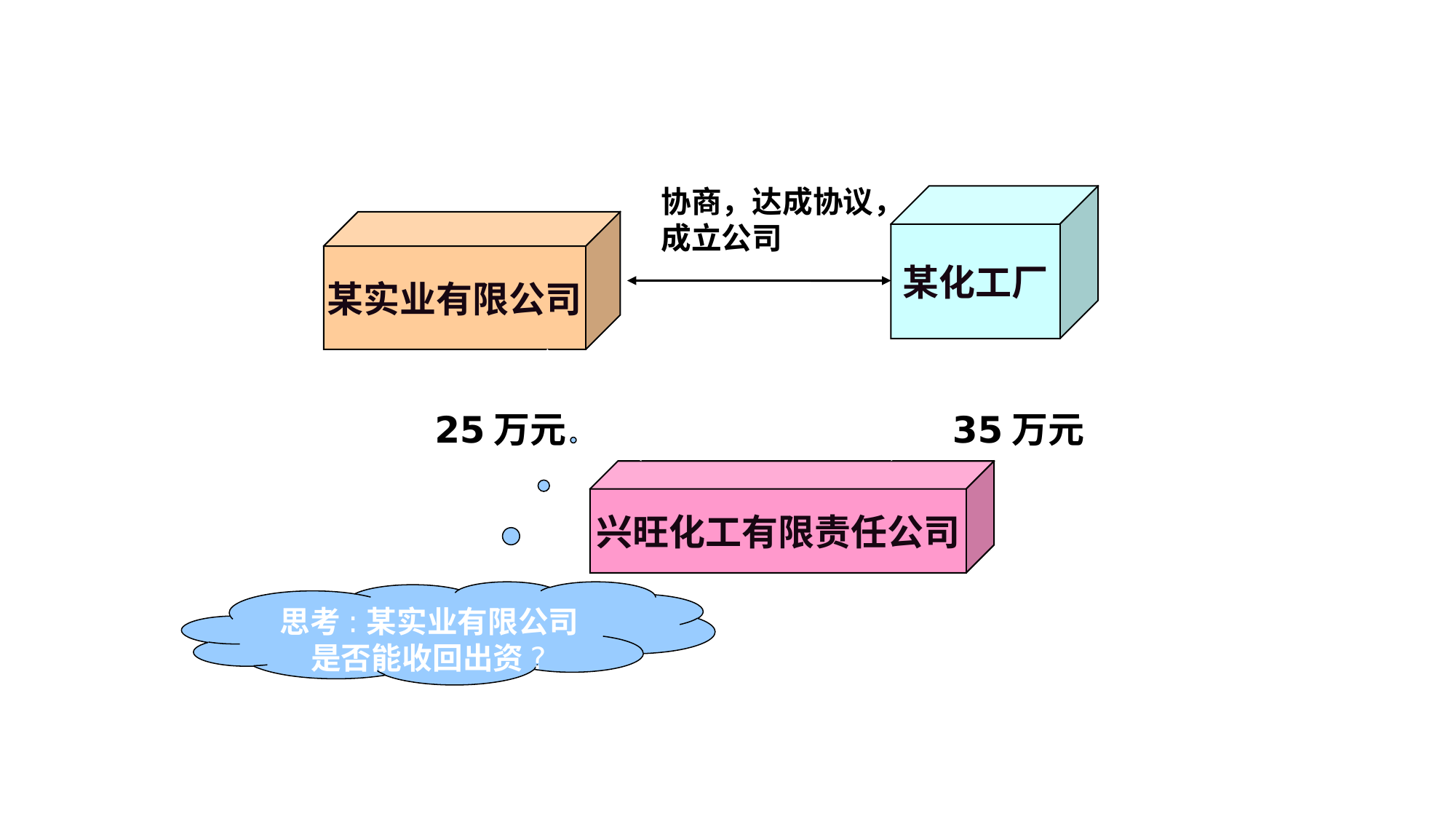

# 示   例
协商，达成协议，成立公司
某化工厂
某实业有限公司

25万元
35万元
兴旺化工有限责任公司
思考:某实业有限公司是否能收回出资?